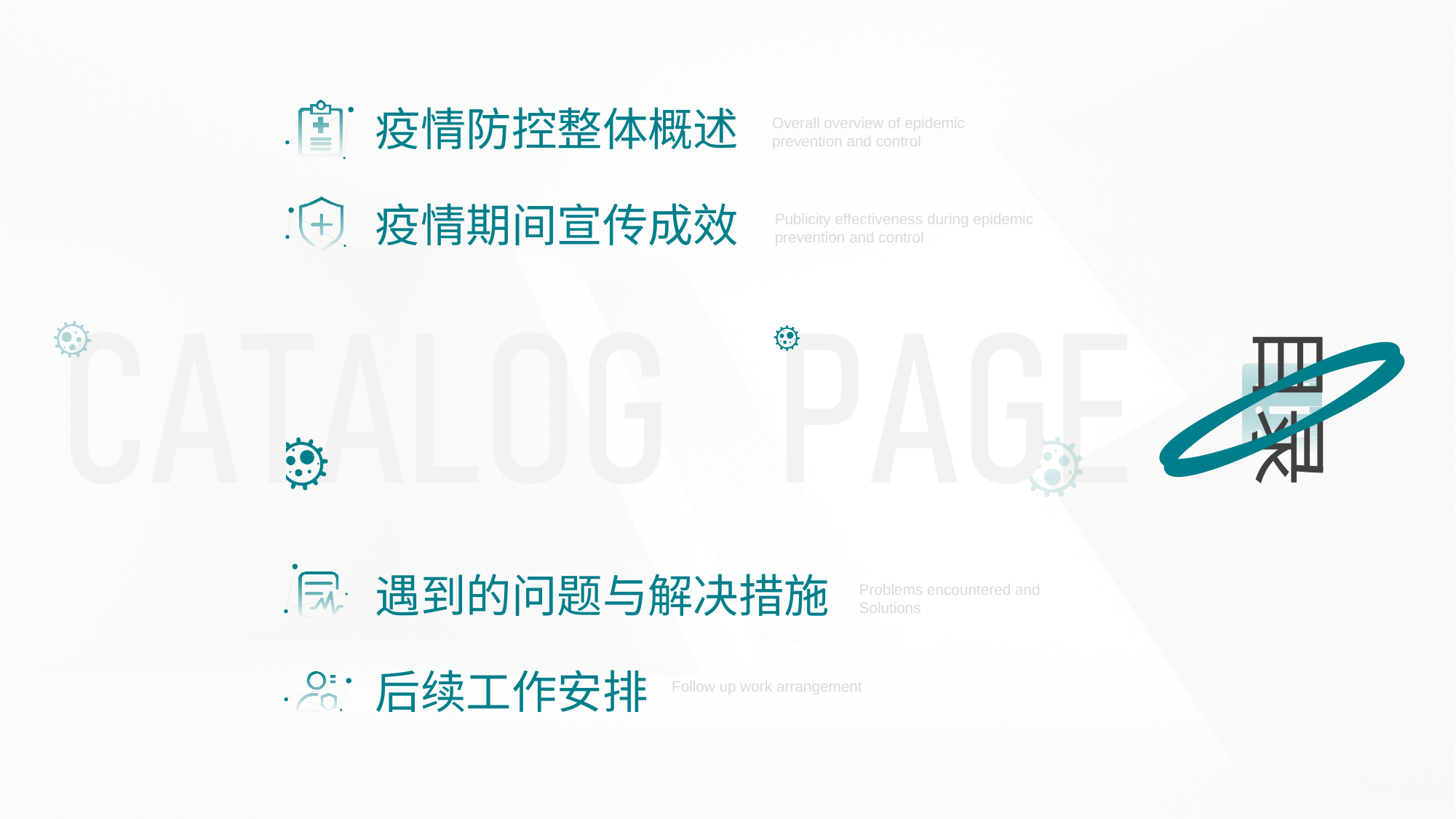

疫情防控整体概述

Overall overview of epidemic prevention and control
疫情期间宣传成效

Publicity effectiveness during epidemic prevention and control
目录

遇到的问题与解决措施

Problems encountered and Solutions
后续工作安排

Follow up work arrangement